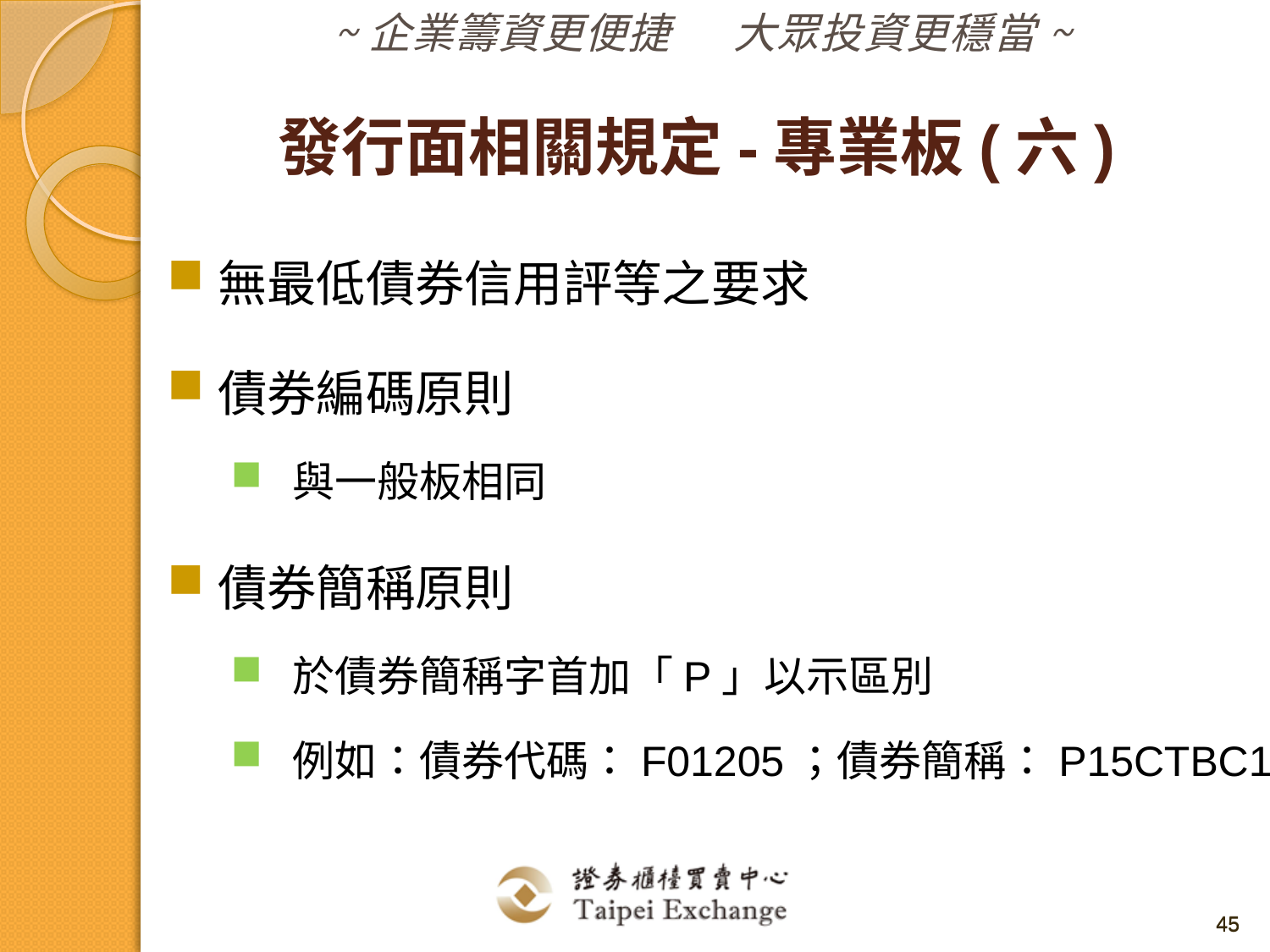

發行面相關規定-專業板(六)
無最低債券信用評等之要求
債券編碼原則
與一般板相同
債券簡稱原則
於債券簡稱字首加「P」以示區別
例如：債券代碼：F01205；債券簡稱：P15CTBC1

45
45